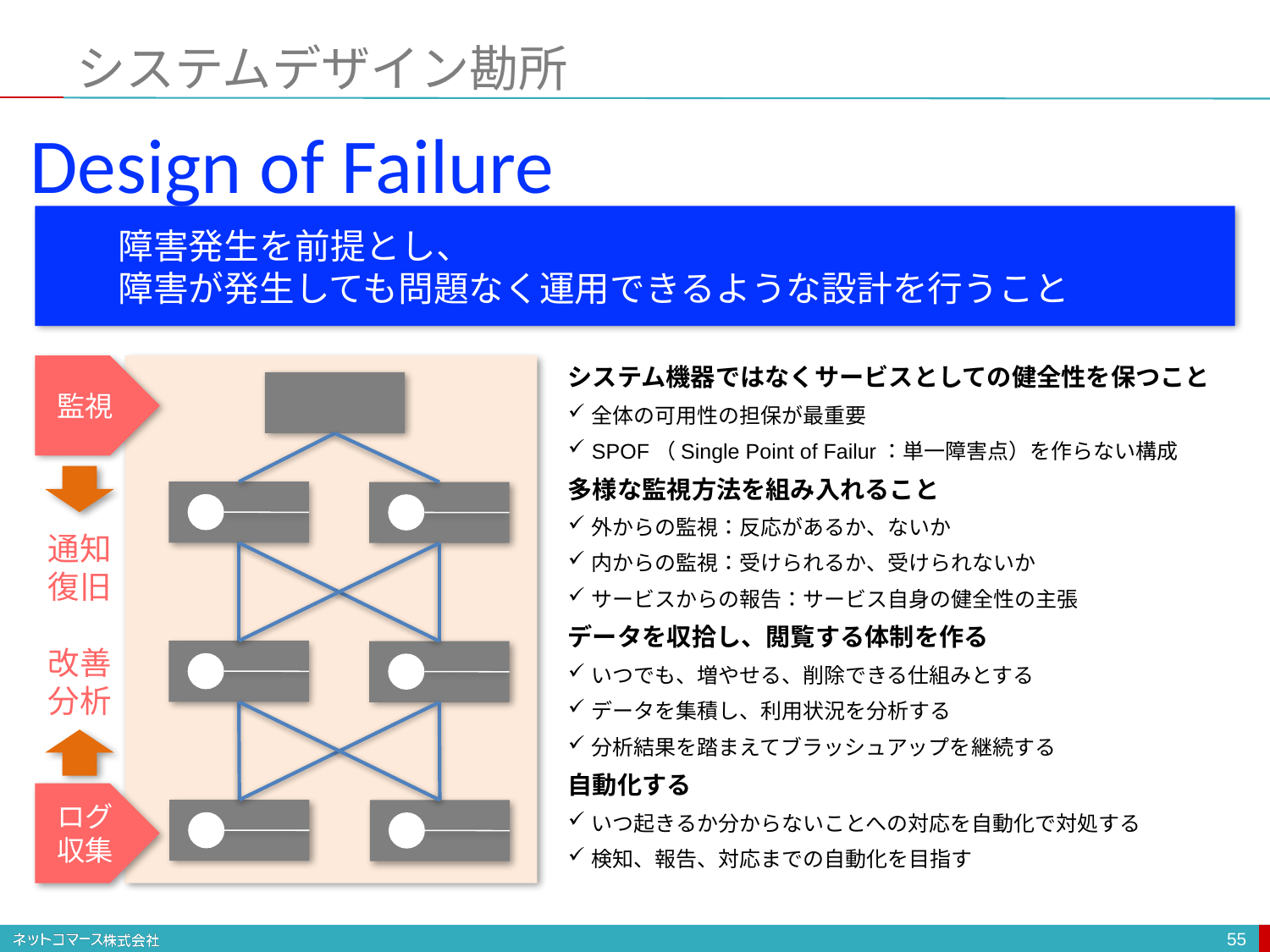

# システムデザイン勘所
Design of Failure
　　障害発生を前提とし、
　　障害が発生しても問題なく運用できるような設計を行うこと
監視

システム機器ではなくサービスとしての健全性を保つこと
全体の可用性の担保が最重要
SPOF（Single Point of Failur：単一障害点）を作らない構成
多様な監視方法を組み入れること
外からの監視：反応があるか、ないか
内からの監視：受けられるか、受けられないか
サービスからの報告：サービス自身の健全性の主張
データを収拾し、閲覧する体制を作る
いつでも、増やせる、削除できる仕組みとする
データを集積し、利用状況を分析する
分析結果を踏まえてブラッシュアップを継続する
自動化する
いつ起きるか分からないことへの対応を自動化で対処する
検知、報告、対応までの自動化を目指す

通知
復旧

改善
分析

ログ
収集

55